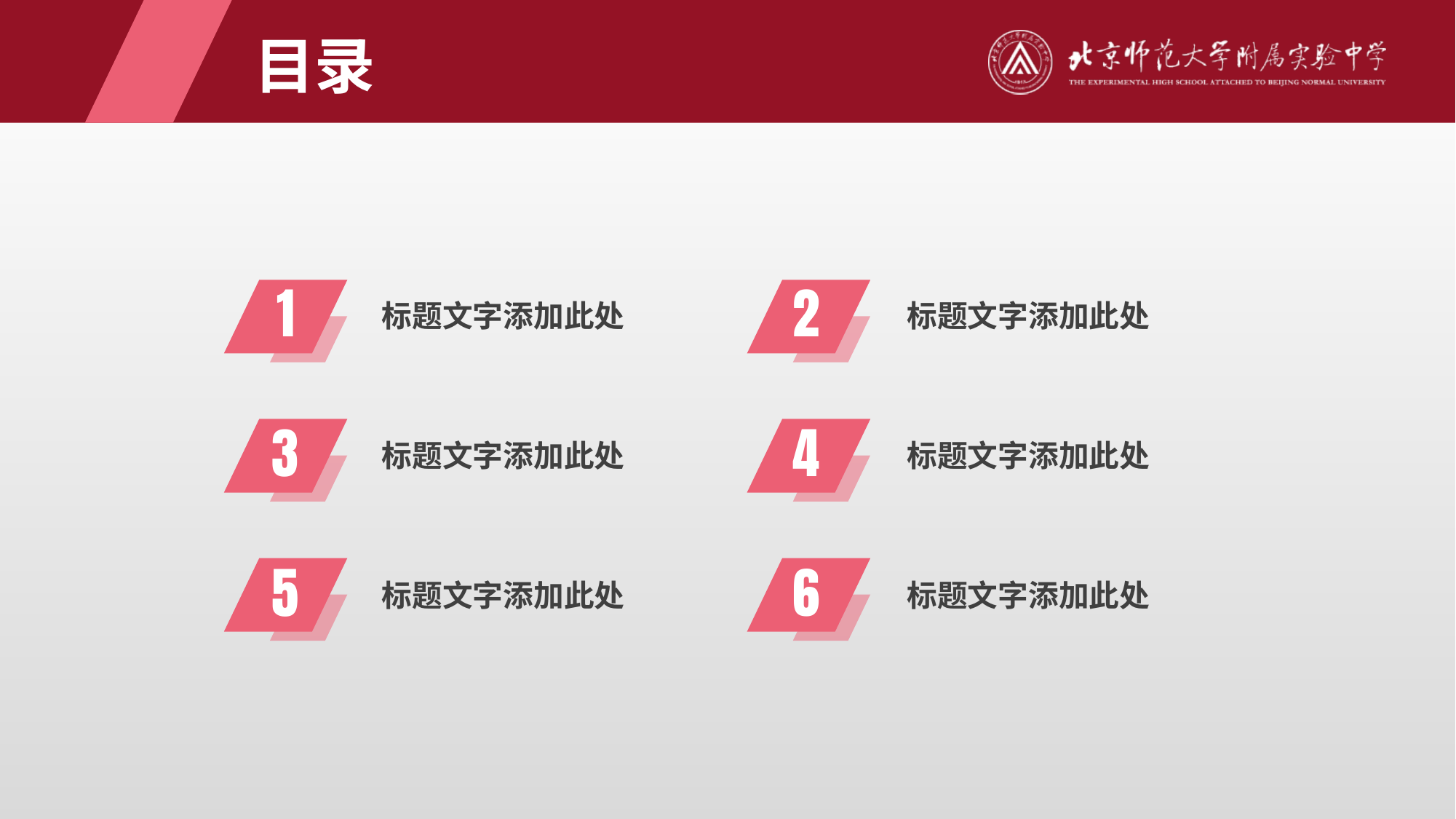

1

标题文字添加此处

2

标题文字添加此处

3

标题文字添加此处

4

标题文字添加此处

5

标题文字添加此处

6

标题文字添加此处